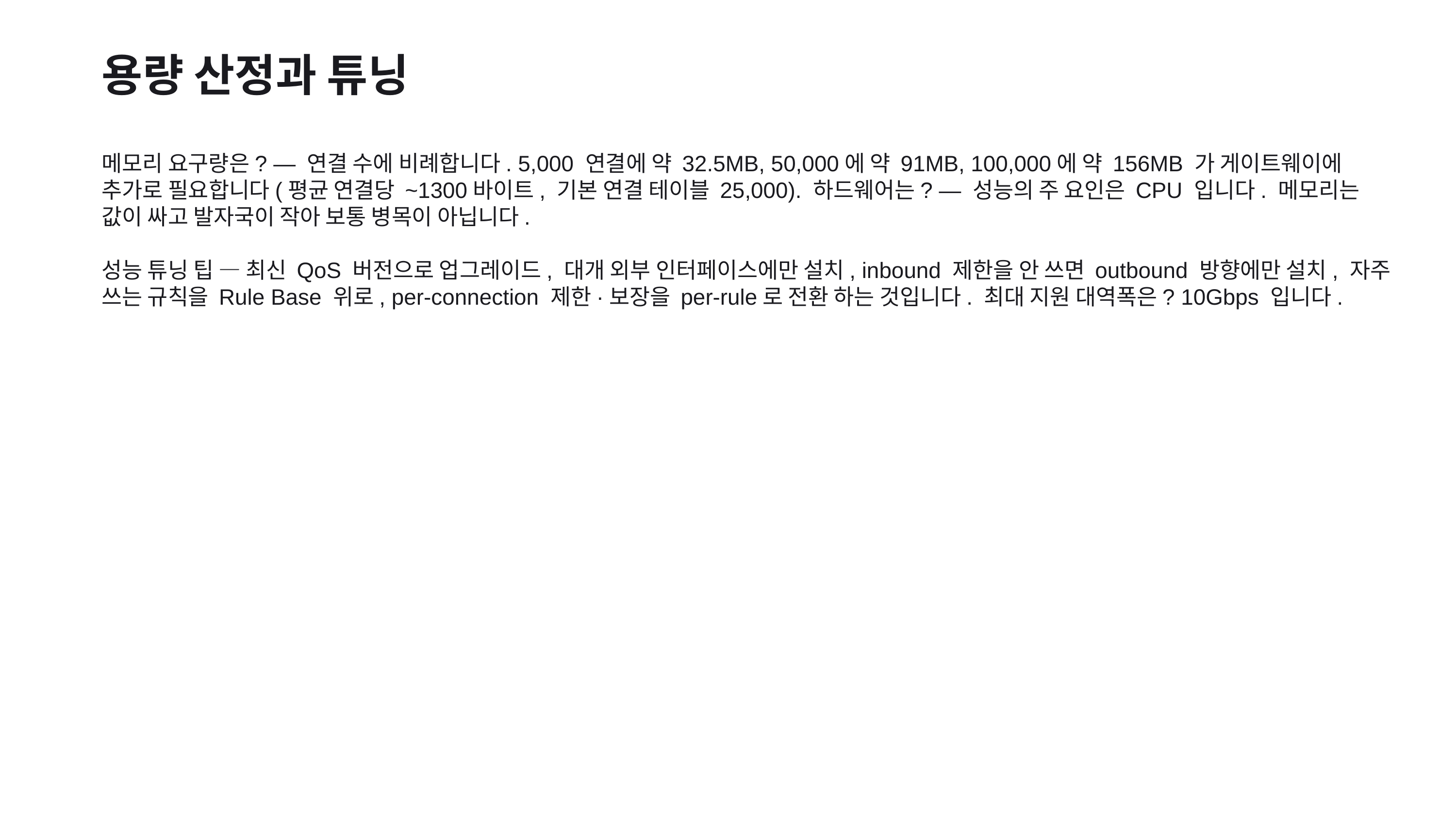

용량 산정과 튜닝
메모리 요구량은? — 연결 수에 비례합니다. 5,000 연결에 약 32.5MB, 50,000에 약 91MB, 100,000에 약 156MB 가 게이트웨이에 추가로 필요합니다(평균 연결당 ~1300바이트, 기본 연결 테이블 25,000). 하드웨어는? — 성능의 주 요인은 CPU 입니다. 메모리는 값이 싸고 발자국이 작아 보통 병목이 아닙니다.

성능 튜닝 팁 — 최신 QoS 버전으로 업그레이드, 대개 외부 인터페이스에만 설치, inbound 제한을 안 쓰면 outbound 방향에만 설치, 자주 쓰는 규칙을 Rule Base 위로, per-connection 제한·보장을 per-rule로 전환 하는 것입니다. 최대 지원 대역폭은? 10Gbps 입니다.